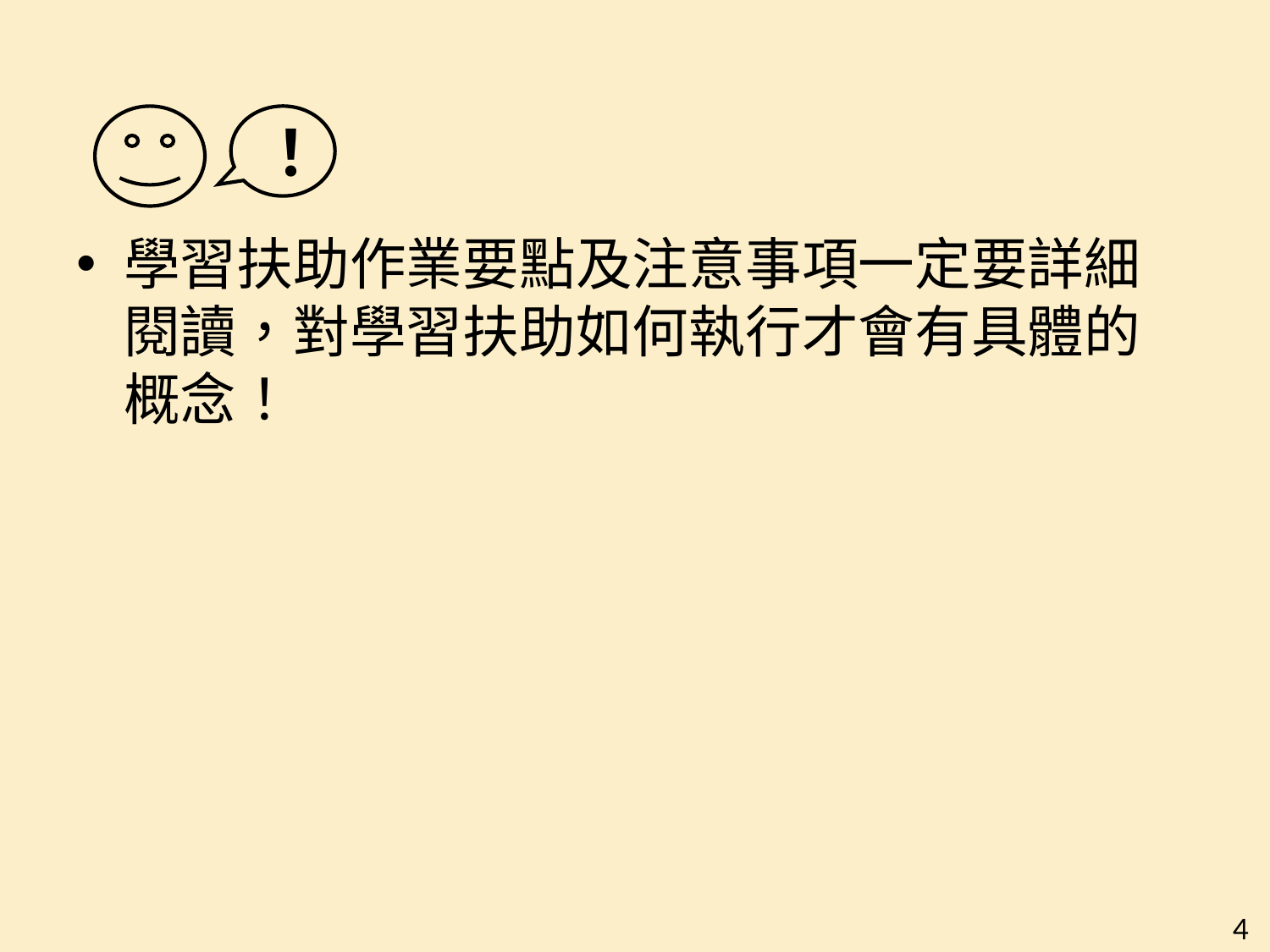

！
學習扶助作業要點及注意事項一定要詳細閱讀，對學習扶助如何執行才會有具體的概念！
4